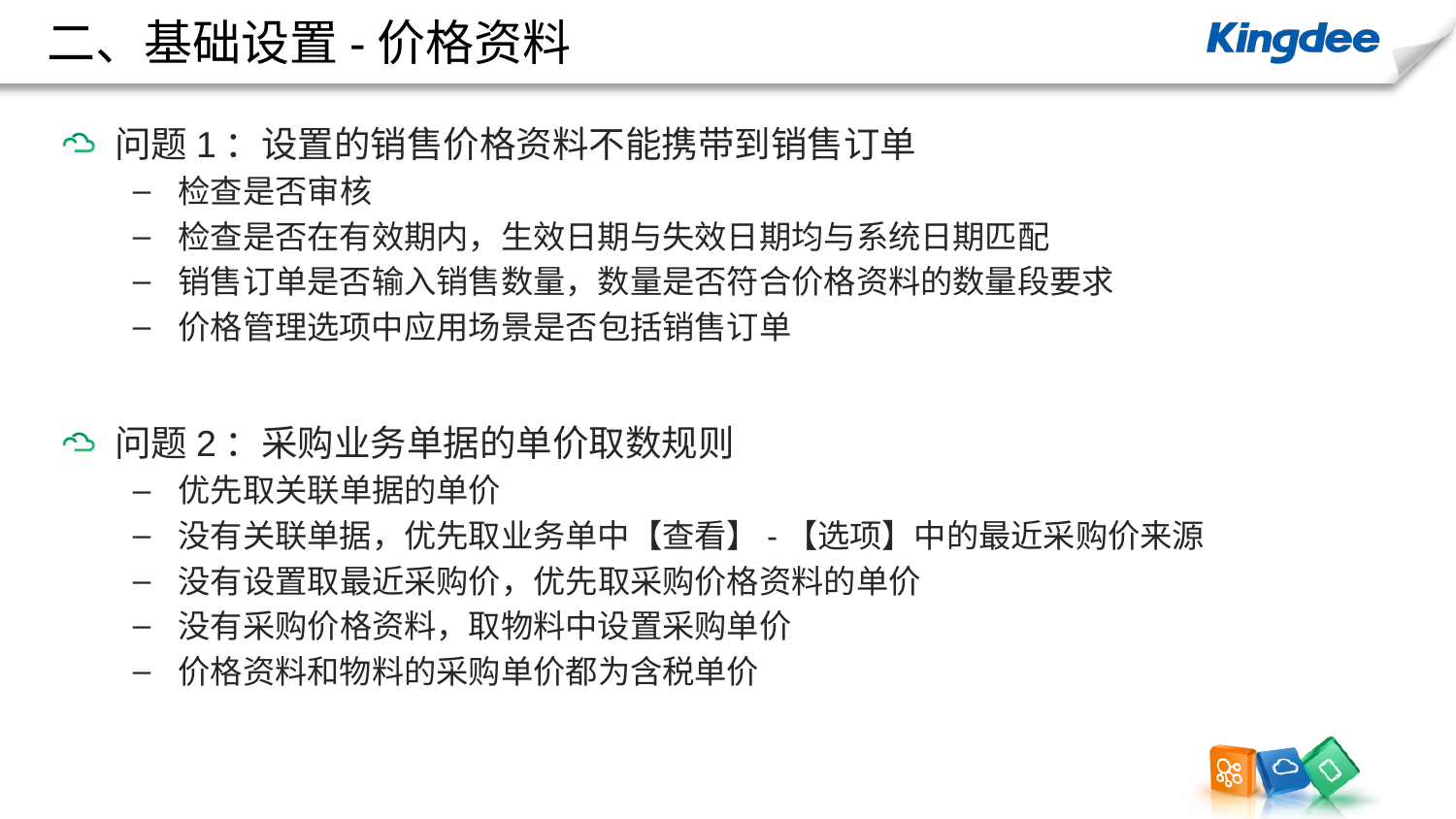

二、基础设置-价格资料
问题1：设置的销售价格资料不能携带到销售订单
检查是否审核
检查是否在有效期内，生效日期与失效日期均与系统日期匹配
销售订单是否输入销售数量，数量是否符合价格资料的数量段要求
价格管理选项中应用场景是否包括销售订单

问题2：采购业务单据的单价取数规则
优先取关联单据的单价
没有关联单据，优先取业务单中【查看】-【选项】中的最近采购价来源
没有设置取最近采购价，优先取采购价格资料的单价
没有采购价格资料，取物料中设置采购单价
价格资料和物料的采购单价都为含税单价